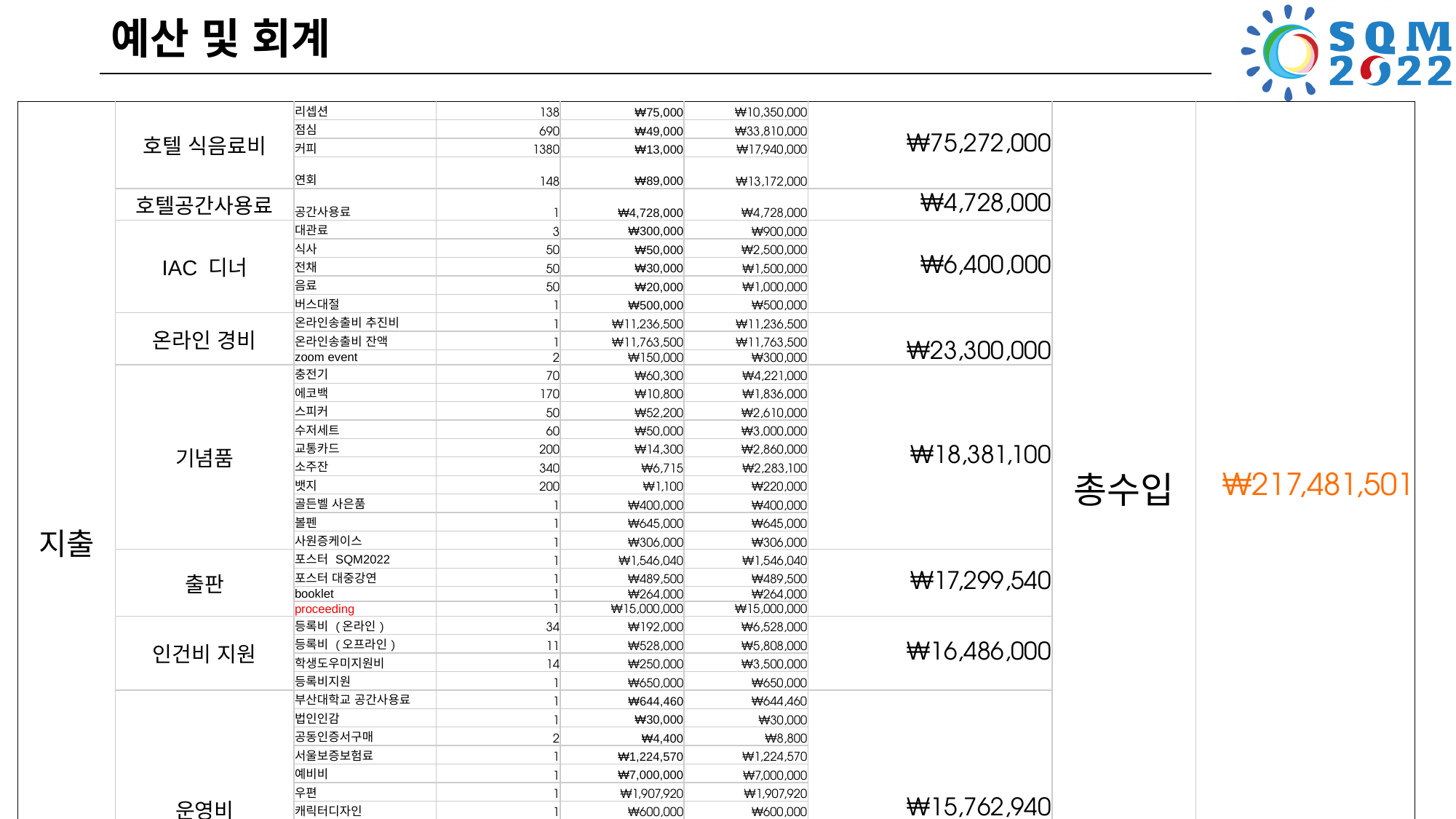

# 예산 및 회계
| 지출 | 호텔 식음료비 | 리셉션 | 138 | ₩75,000 | ₩10,350,000 | ₩75,272,000 | 총수입 | ₩217,481,501 |
| --- | --- | --- | --- | --- | --- | --- | --- | --- |
|  |  | 점심 | 690 | ₩49,000 | ₩33,810,000 |  |  |  |
|  |  | 커피 | 1380 | ₩13,000 | ₩17,940,000 |  |  |  |
|  |  | 연회 | 148 | ₩89,000 | ₩13,172,000 |  |  |  |
|  | 호텔공간사용료 | 공간사용료 | 1 | ₩4,728,000 | ₩4,728,000 | ₩4,728,000 |  |  |
|  | IAC 디너 | 대관료 | 3 | ₩300,000 | ₩900,000 | ₩6,400,000 |  |  |
|  |  | 식사 | 50 | ₩50,000 | ₩2,500,000 |  |  |  |
|  |  | 전채 | 50 | ₩30,000 | ₩1,500,000 |  |  |  |
|  |  | 음료 | 50 | ₩20,000 | ₩1,000,000 |  |  |  |
|  |  | 버스대절 | 1 | ₩500,000 | ₩500,000 |  |  |  |
|  | 온라인 경비 | 온라인송출비 추진비 | 1 | ₩11,236,500 | ₩11,236,500 | ₩23,300,000 |  |  |
|  |  | 온라인송출비 잔액 | 1 | ₩11,763,500 | ₩11,763,500 |  |  |  |
|  |  | zoom event | 2 | ₩150,000 | ₩300,000 |  |  |  |
|  | 기념품 | 충전기 | 70 | ₩60,300 | ₩4,221,000 | ₩18,381,100 |  |  |
|  |  | 에코백 | 170 | ₩10,800 | ₩1,836,000 |  |  |  |
|  |  | 스피커 | 50 | ₩52,200 | ₩2,610,000 |  |  |  |
|  |  | 수저세트 | 60 | ₩50,000 | ₩3,000,000 |  |  |  |
|  |  | 교통카드 | 200 | ₩14,300 | ₩2,860,000 |  |  |  |
|  |  | 소주잔 | 340 | ₩6,715 | ₩2,283,100 |  |  |  |
|  |  | 뱃지 | 200 | ₩1,100 | ₩220,000 |  |  |  |
|  |  | 골든벨 사은품 | 1 | ₩400,000 | ₩400,000 |  |  |  |
|  |  | 볼펜 | 1 | ₩645,000 | ₩645,000 |  |  |  |
|  |  | 사원증케이스 | 1 | ₩306,000 | ₩306,000 |  |  |  |
|  | 출판 | 포스터 SQM2022 | 1 | ₩1,546,040 | ₩1,546,040 | ₩17,299,540 |  |  |
|  |  | 포스터 대중강연 | 1 | ₩489,500 | ₩489,500 |  |  |  |
|  |  | booklet | 1 | ₩264,000 | ₩264,000 |  |  |  |
|  |  | proceeding | 1 | ₩15,000,000 | ₩15,000,000 |  |  |  |
|  | 인건비 지원 | 등록비 (온라인) | 34 | ₩192,000 | ₩6,528,000 | ₩16,486,000 |  |  |
|  |  | 등록비 (오프라인) | 11 | ₩528,000 | ₩5,808,000 |  |  |  |
|  |  | 학생도우미지원비 | 14 | ₩250,000 | ₩3,500,000 |  |  |  |
|  |  | 등록비지원 | 1 | ₩650,000 | ₩650,000 |  |  |  |
|  | 운영비 | 부산대학교 공간사용료 | 1 | ₩644,460 | ₩644,460 | ₩15,762,940 |  |  |
|  |  | 법인인감 | 1 | ₩30,000 | ₩30,000 |  |  |  |
|  |  | 공동인증서구매 | 2 | ₩4,400 | ₩8,800 |  |  |  |
|  |  | 서울보증보험료 | 1 | ₩1,224,570 | ₩1,224,570 |  |  |  |
|  |  | 예비비 | 1 | ₩7,000,000 | ₩7,000,000 |  |  |  |
|  |  | 우편 | 1 | ₩1,907,920 | ₩1,907,920 |  |  |  |
|  |  | 캐릭터디자인 | 1 | ₩600,000 | ₩600,000 |  |  |  |
|  |  | 사무용품 | 1 | ₩3,000,000 | ₩3,000,000 |  |  |  |
|  |  | 흙시루출장비 | 1 | ₩179,000 | ₩179,000 |  |  |  |
|  |  | 드레이코넬출장비 | 1 | ₩168,190 | ₩168,190 |  |  |  |
|  |  | 운영위원 숙박비 지원 | 10 | ₩100,000 | ₩1,000,000 |  |  |  |
|  | 합계 |  |  |  |  | ₩177,629,580 | 총 수익 | ₩39,851,921 |